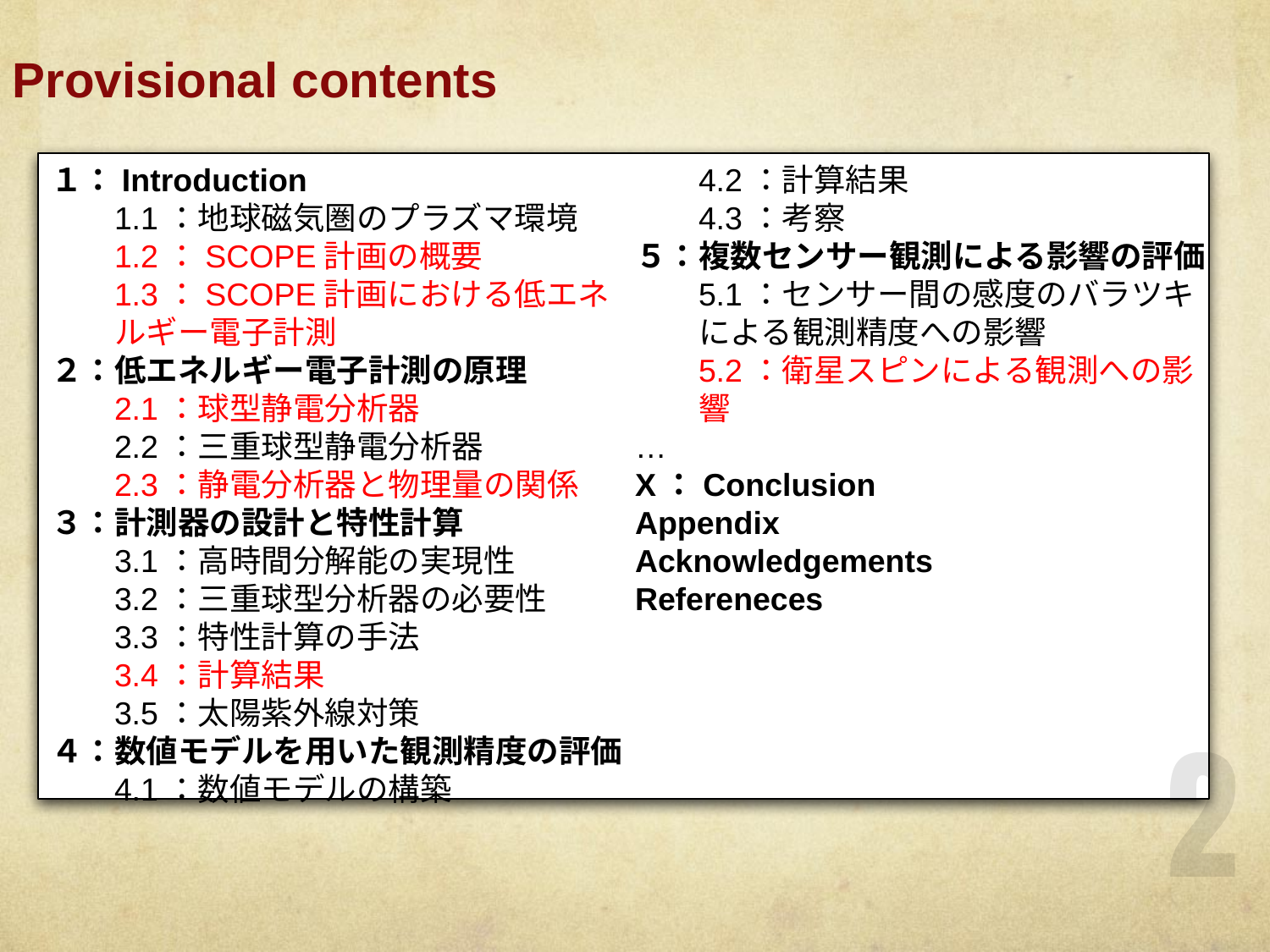

Provisional contents

１：Introduction
1.1：地球磁気圏のプラズマ環境
1.2：SCOPE計画の概要
1.3：SCOPE計画における低エネルギー電子計測
２：低エネルギー電子計測の原理
2.1：球型静電分析器
2.2：三重球型静電分析器
2.3：静電分析器と物理量の関係
３：計測器の設計と特性計算
3.1：高時間分解能の実現性
3.2：三重球型分析器の必要性
3.3：特性計算の手法
3.4：計算結果
3.5：太陽紫外線対策
４：数値モデルを用いた観測精度の評価
4.1：数値モデルの構築
4.2：計算結果
4.3：考察
５：複数センサー観測による影響の評価
5.1：センサー間の感度のバラツキによる観測精度への影響
5.2：衛星スピンによる観測への影響
…
X：Conclusion
Appendix
Acknowledgements
Refereneces
2